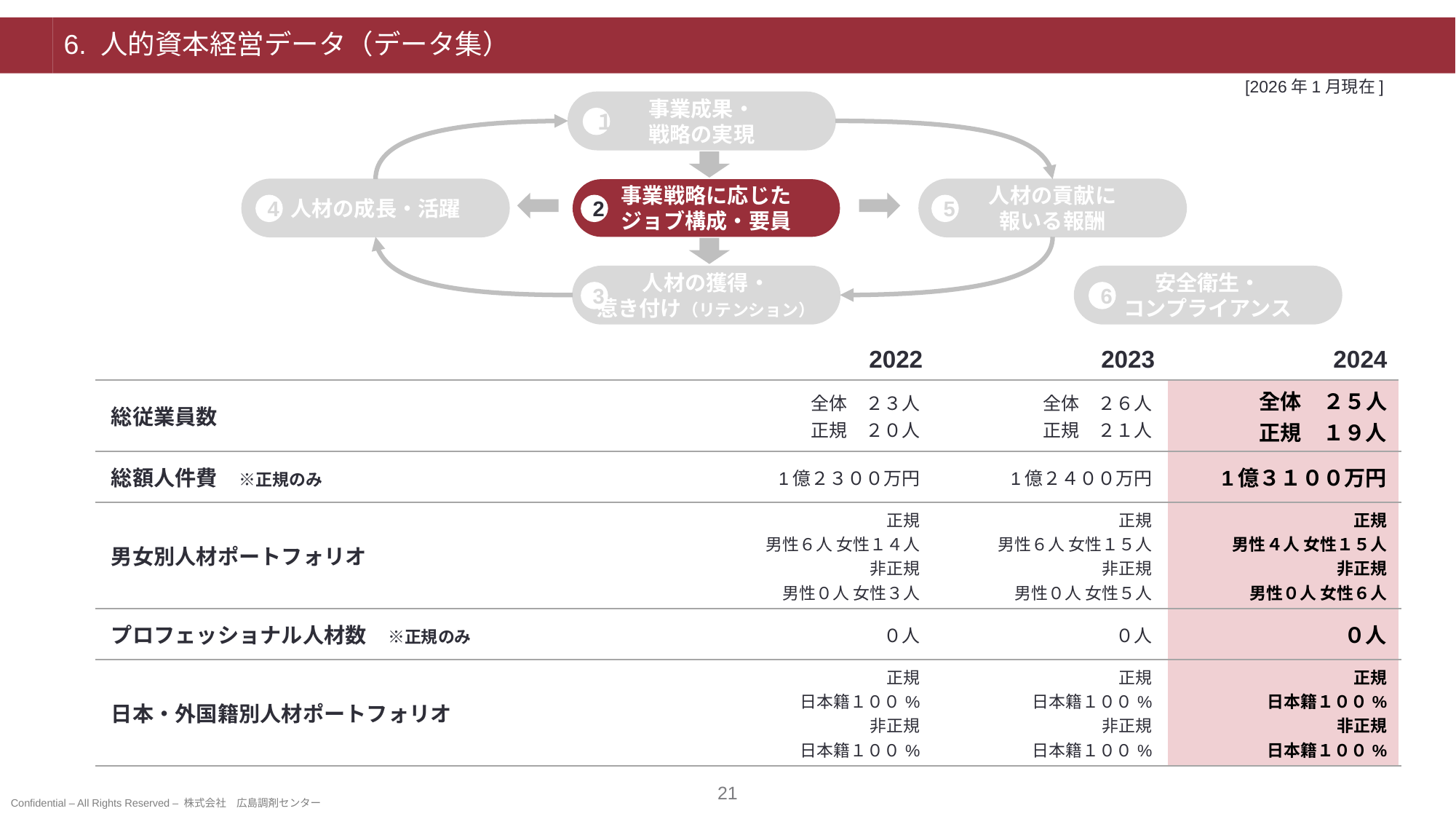

# 6. 人的資本経営データ（データ集）
[2026年1月現在]
事業成果・
戦略の実現
１

人材の貢献に
報いる報酬
人材の成長・活躍
事業戦略に応じた
ジョブ構成・要員

4
2
5

人材の獲得・
惹き付け（リテンション）
安全衛生・
コンプライアンス
3
6
|  |  | 2022 | 2023 | 2024 |
| --- | --- | --- | --- | --- |
|  | 総従業員数 | 全体　２３人 正規　２０人 | 全体　２６人 正規　２１人 | 全体　２５人 正規　１９人 |
|  | 総額人件費　※正規のみ | 1億２３００万円 | 1億２４００万円 | 1億３１００万円 |
|  | 男女別人材ポートフォリオ | 正規 男性６人 女性１４人 非正規 男性０人 女性３人 | 正規 男性６人 女性１５人 非正規 男性０人 女性５人 | 正規 男性４人 女性１５人 非正規 男性０人 女性６人 |
|  | プロフェッショナル人材数　※正規のみ | ０人 | ０人 | ０人 |
|  | 日本・外国籍別人材ポートフォリオ | 正規 日本籍１００% 非正規 日本籍１００% | 正規 日本籍１００% 非正規 日本籍１００% | 正規 日本籍１００% 非正規 日本籍１００% |
21